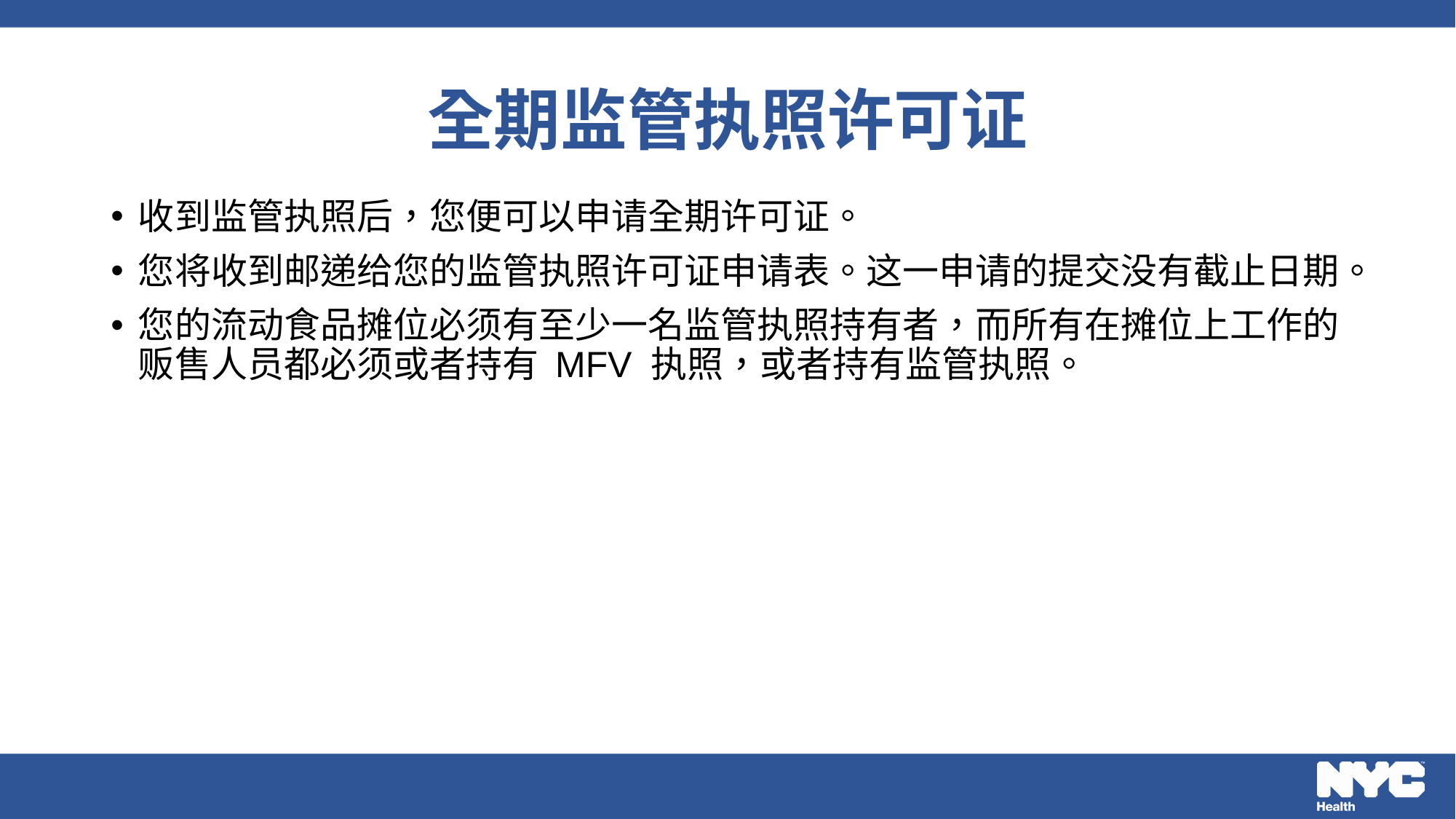

# 全期监管执照许可证
收到监管执照后，您便可以申请全期许可证。
您将收到邮递给您的监管执照许可证申请表。这一申请的提交没有截止日期。
您的流动食品摊位必须有至少一名监管执照持有者，而所有在摊位上工作的贩售人员都必须或者持有 MFV 执照，或者持有监管执照。